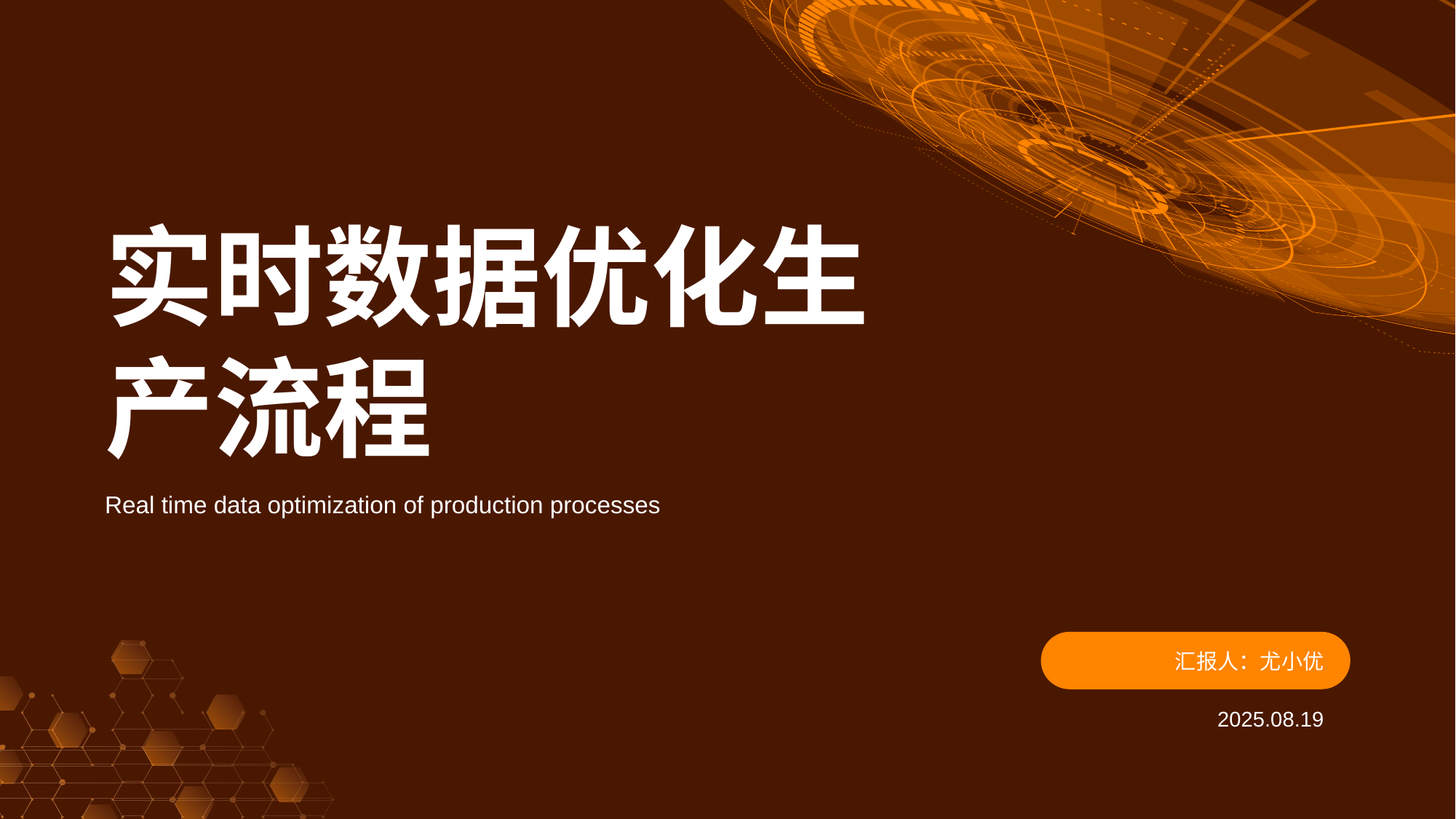

实时数据优化生产流程
Real time data optimization of production processes

汇报人：尤小优
2025.08.19